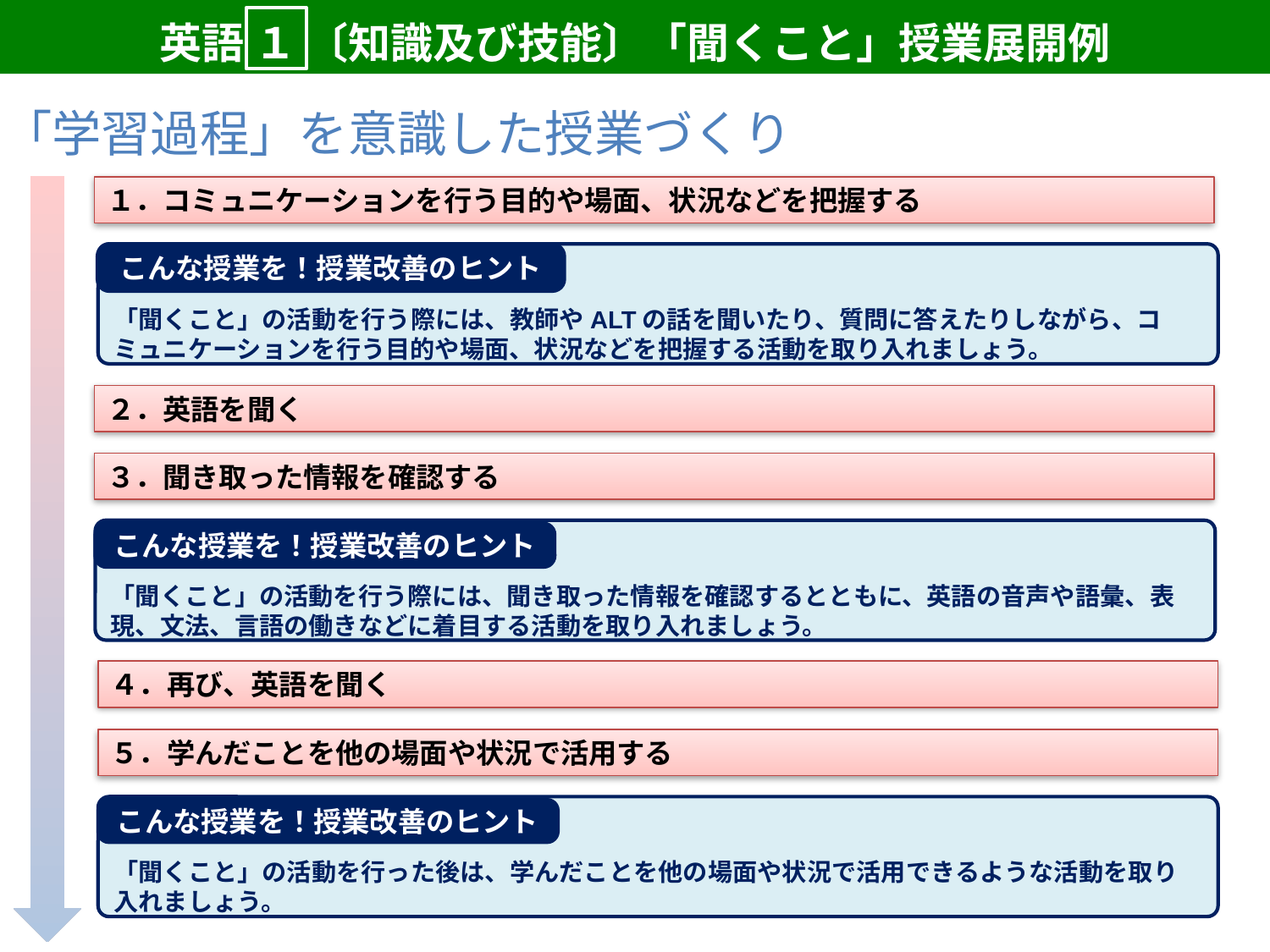

英語 １ 〔知識及び技能〕「聞くこと」授業展開例

「学習過程」を意識した授業づくり

１．コミュニケーションを行う目的や場面、状況などを把握する

「聞くこと」の活動を行う際には、教師やALTの話を聞いたり、質問に答えたりしながら、コミュニケーションを行う目的や場面、状況などを把握する活動を取り入れましょう。
こんな授業を！授業改善のヒント
２．英語を聞く
３．聞き取った情報を確認する

「聞くこと」の活動を行う際には、聞き取った情報を確認するとともに、英語の音声や語彙、表現、文法、言語の働きなどに着目する活動を取り入れましょう。
こんな授業を！授業改善のヒント
４．再び、英語を聞く
５．学んだことを他の場面や状況で活用する

「聞くこと」の活動を行った後は、学んだことを他の場面や状況で活用できるような活動を取り入れましょう。
こんな授業を！授業改善のヒント